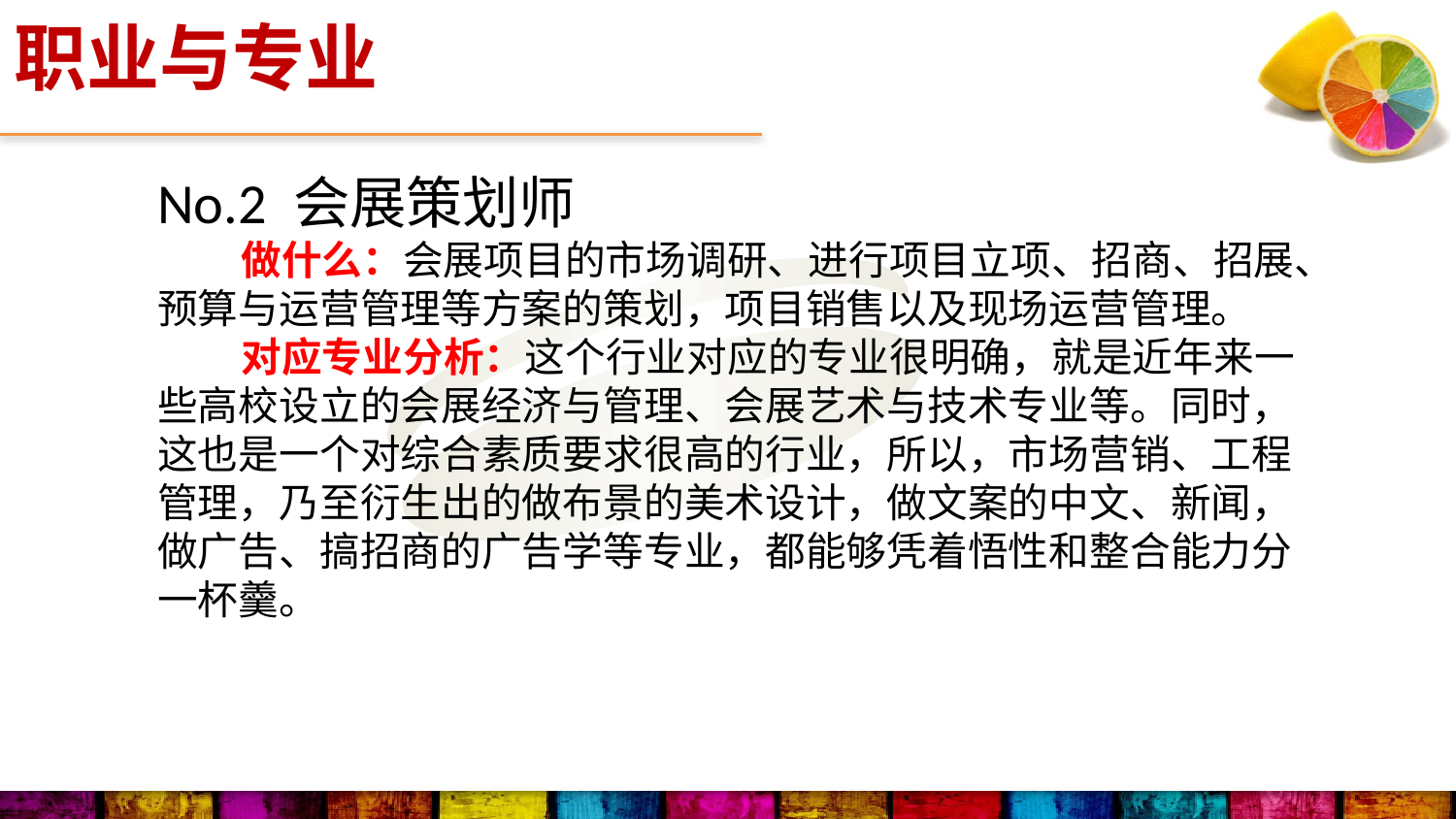

职业与专业

No.2 会展策划师
        做什么：会展项目的市场调研、进行项目立项、招商、招展、预算与运营管理等方案的策划，项目销售以及现场运营管理。
        对应专业分析：这个行业对应的专业很明确，就是近年来一些高校设立的会展经济与管理、会展艺术与技术专业等。同时，这也是一个对综合素质要求很高的行业，所以，市场营销、工程管理，乃至衍生出的做布景的美术设计，做文案的中文、新闻，做广告、搞招商的广告学等专业，都能够凭着悟性和整合能力分一杯羹。
FPA性格色彩的使命